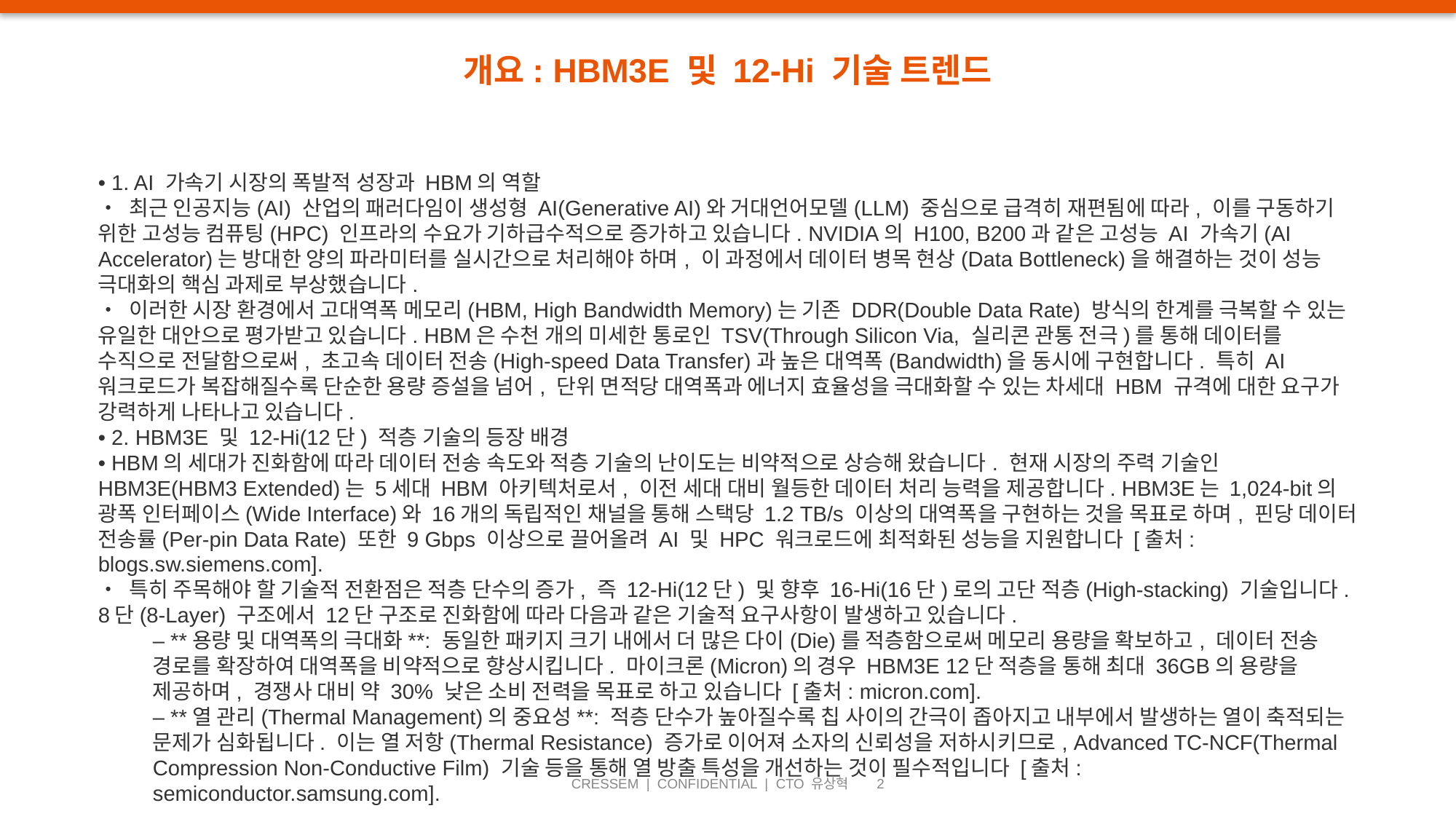

개요: HBM3E 및 12-Hi 기술 트렌드
• 1. AI 가속기 시장의 폭발적 성장과 HBM의 역할
• 최근 인공지능(AI) 산업의 패러다임이 생성형 AI(Generative AI)와 거대언어모델(LLM) 중심으로 급격히 재편됨에 따라, 이를 구동하기 위한 고성능 컴퓨팅(HPC) 인프라의 수요가 기하급수적으로 증가하고 있습니다. NVIDIA의 H100, B200과 같은 고성능 AI 가속기(AI Accelerator)는 방대한 양의 파라미터를 실시간으로 처리해야 하며, 이 과정에서 데이터 병목 현상(Data Bottleneck)을 해결하는 것이 성능 극대화의 핵심 과제로 부상했습니다.
• 이러한 시장 환경에서 고대역폭 메모리(HBM, High Bandwidth Memory)는 기존 DDR(Double Data Rate) 방식의 한계를 극복할 수 있는 유일한 대안으로 평가받고 있습니다. HBM은 수천 개의 미세한 통로인 TSV(Through Silicon Via, 실리콘 관통 전극)를 통해 데이터를 수직으로 전달함으로써, 초고속 데이터 전송(High-speed Data Transfer)과 높은 대역폭(Bandwidth)을 동시에 구현합니다. 특히 AI 워크로드가 복잡해질수록 단순한 용량 증설을 넘어, 단위 면적당 대역폭과 에너지 효율성을 극대화할 수 있는 차세대 HBM 규격에 대한 요구가 강력하게 나타나고 있습니다.
• 2. HBM3E 및 12-Hi(12단) 적층 기술의 등장 배경
• HBM의 세대가 진화함에 따라 데이터 전송 속도와 적층 기술의 난이도는 비약적으로 상승해 왔습니다. 현재 시장의 주력 기술인 HBM3E(HBM3 Extended)는 5세대 HBM 아키텍처로서, 이전 세대 대비 월등한 데이터 처리 능력을 제공합니다. HBM3E는 1,024-bit의 광폭 인터페이스(Wide Interface)와 16개의 독립적인 채널을 통해 스택당 1.2 TB/s 이상의 대역폭을 구현하는 것을 목표로 하며, 핀당 데이터 전송률(Per-pin Data Rate) 또한 9 Gbps 이상으로 끌어올려 AI 및 HPC 워크로드에 최적화된 성능을 지원합니다 [출처: blogs.sw.siemens.com].
• 특히 주목해야 할 기술적 전환점은 적층 단수의 증가, 즉 12-Hi(12단) 및 향후 16-Hi(16단)로의 고단 적층(High-stacking) 기술입니다. 8단(8-Layer) 구조에서 12단 구조로 진화함에 따라 다음과 같은 기술적 요구사항이 발생하고 있습니다.
– **용량 및 대역폭의 극대화**: 동일한 패키지 크기 내에서 더 많은 다이(Die)를 적층함으로써 메모리 용량을 확보하고, 데이터 전송 경로를 확장하여 대역폭을 비약적으로 향상시킵니다. 마이크론(Micron)의 경우 HBM3E 12단 적층을 통해 최대 36GB의 용량을 제공하며, 경쟁사 대비 약 30% 낮은 소비 전력을 목표로 하고 있습니다 [출처: micron.com].
– **열 관리(Thermal Management)의 중요성**: 적층 단수가 높아질수록 칩 사이의 간극이 좁아지고 내부에서 발생하는 열이 축적되는 문제가 심화됩니다. 이는 열 저항(Thermal Resistance) 증가로 이어져 소자의 신뢰성을 저하시키므로, Advanced TC-NCF(Thermal Compression Non-Conductive Film) 기술 등을 통해 열 방출 특성을 개선하는 것이 필수적입니다 [출처: semiconductor.samsung.com].
CRESSEM  |  CONFIDENTIAL  |  CTO 유상혁        2